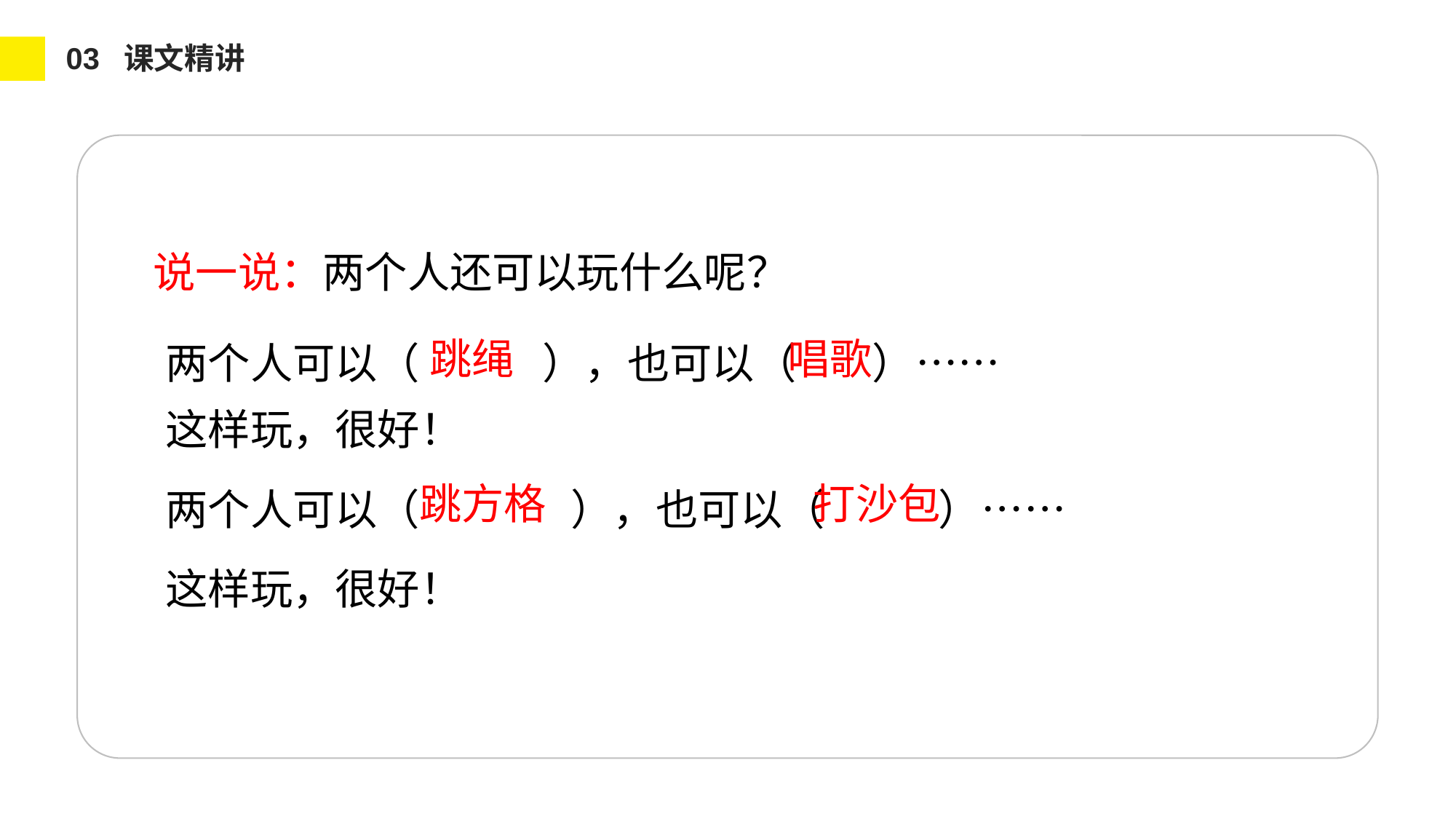

03  课文精讲

说一说：两个人还可以玩什么呢？
    两个人可以（             ），也可以（        ）……
    这样玩，很好！
    两个人可以（                ），也可以（            ）……
    这样玩，很好！
跳绳
唱歌
跳方格
打沙包